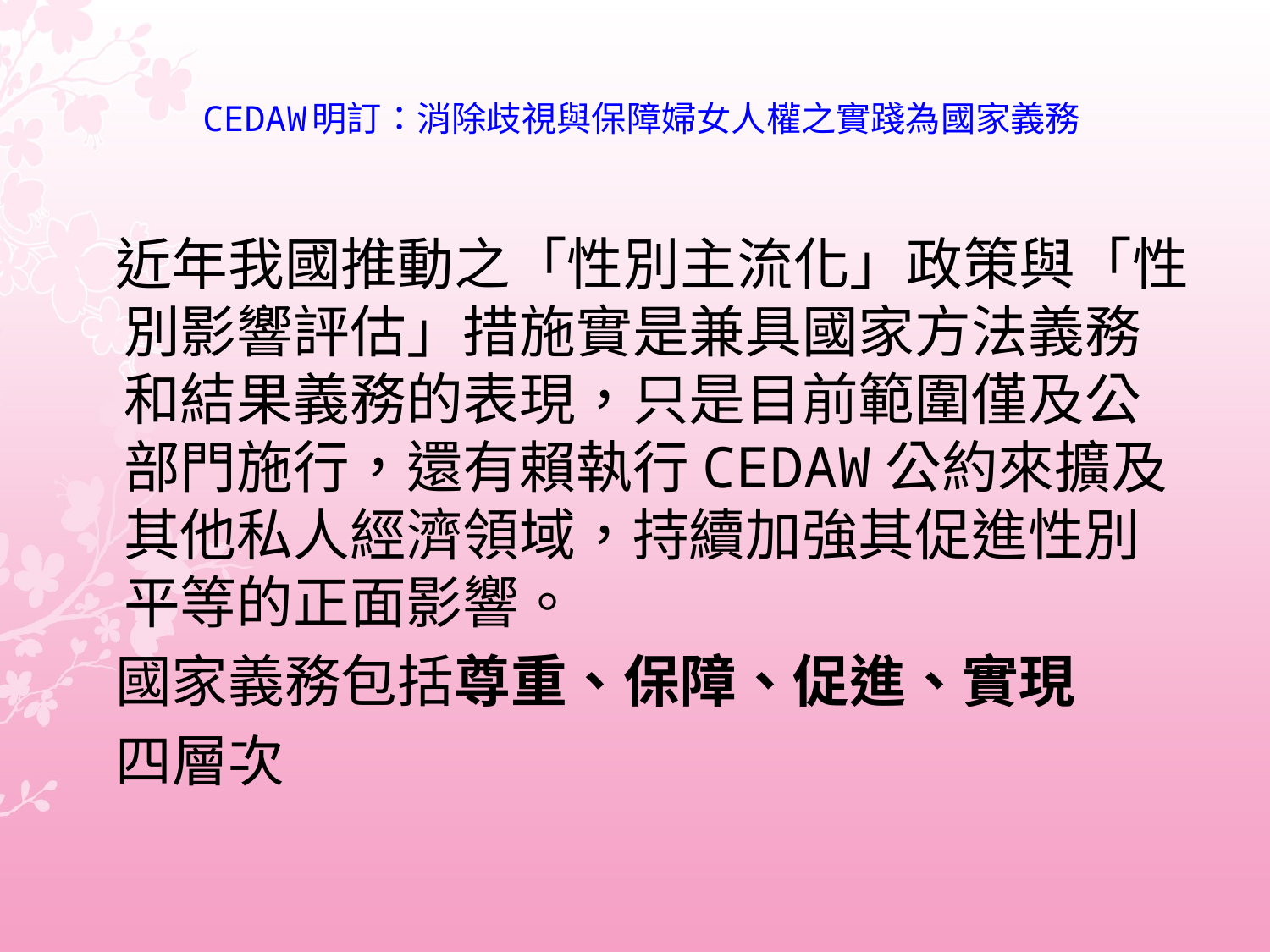

# CEDAW明訂：消除歧視與保障婦女人權之實踐為國家義務
  近年我國推動之「性別主流化」政策與「性別影響評估」措施實是兼具國家方法義務和結果義務的表現，只是目前範圍僅及公部門施行，還有賴執行CEDAW公約來擴及其他私人經濟領域，持續加強其促進性別平等的正面影響。
  國家義務包括尊重、保障、促進、實現
  四層次